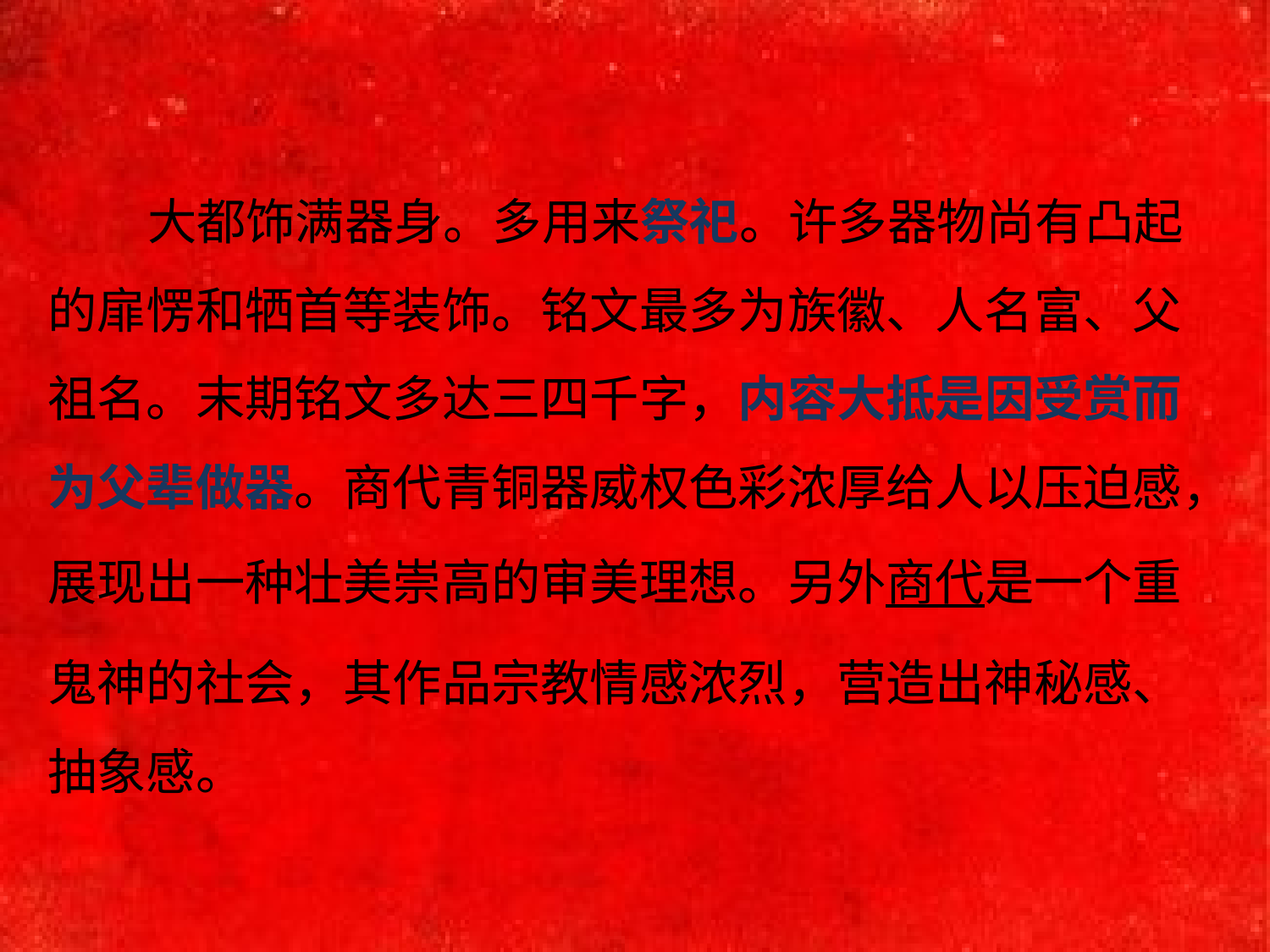

大都饰满器身。多用来祭祀。许多器物尚有凸起的扉愣和牺首等装饰。铭文最多为族徽、人名富、父祖名。末期铭文多达三四千字，内容大抵是因受赏而为父辈做器。商代青铜器威权色彩浓厚给人以压迫感，展现出一种壮美崇高的审美理想。另外商代是一个重鬼神的社会，其作品宗教情感浓烈，营造出神秘感、抽象感。